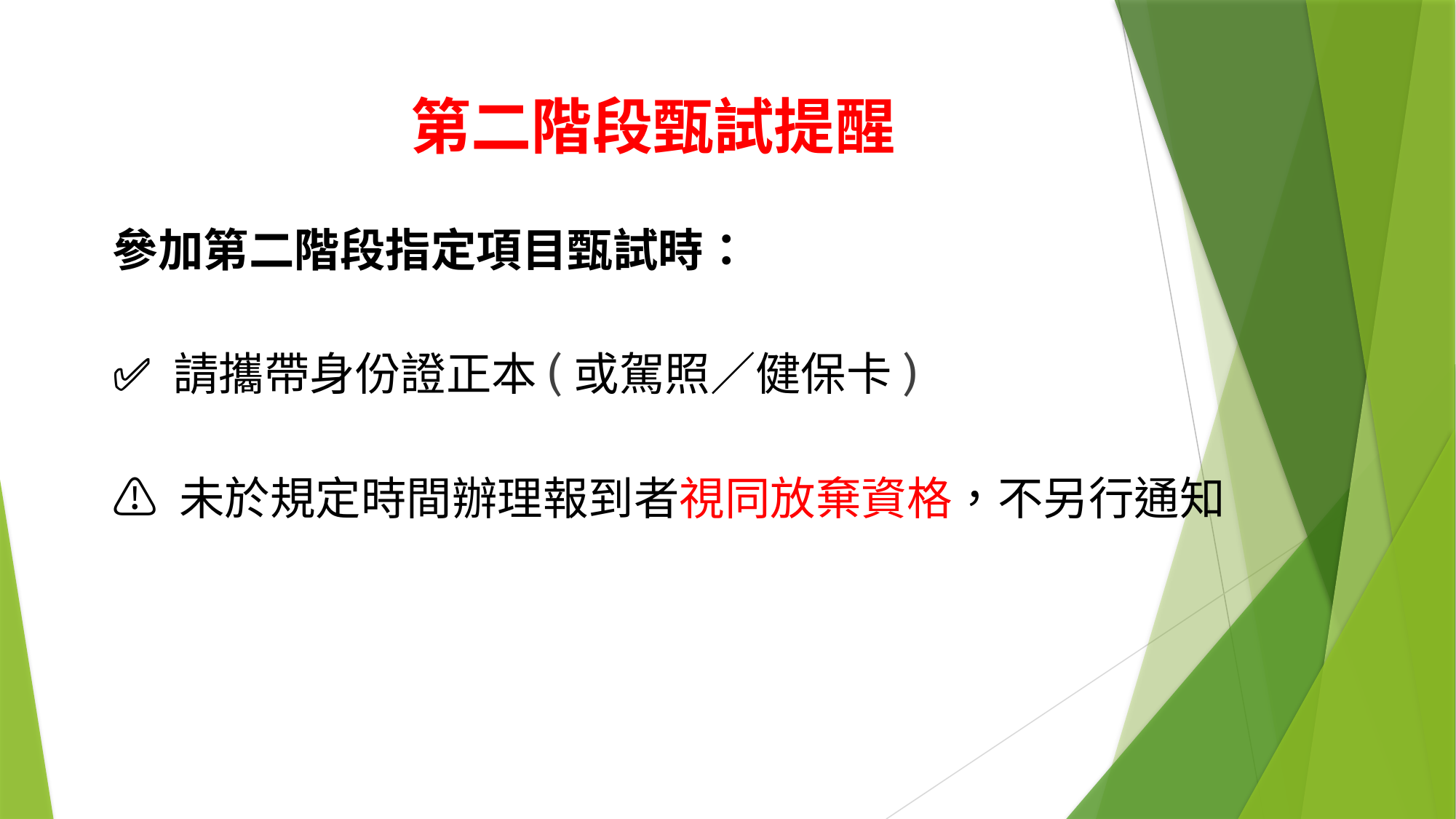

第二階段甄試提醒
參加第二階段指定項目甄試時：
✅ 請攜帶身份證正本(或駕照／健保卡)
⚠ 未於規定時間辦理報到者視同放棄資格，不另行通知